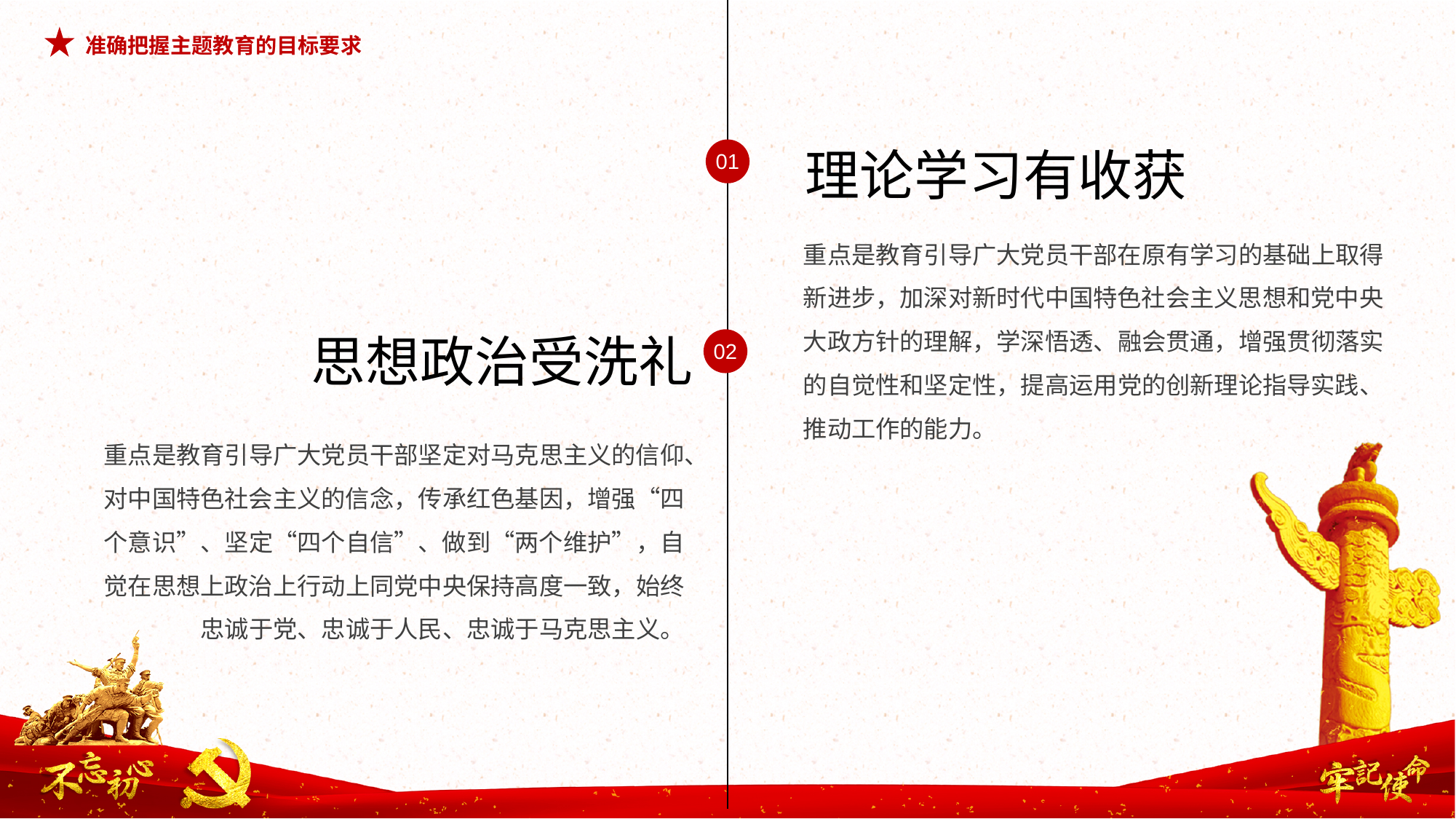

理论学习有收获

01
重点是教育引导广大党员干部在原有学习的基础上取得新进步，加深对新时代中国特色社会主义思想和党中央大政方针的理解，学深悟透、融会贯通，增强贯彻落实的自觉性和坚定性，提高运用党的创新理论指导实践、推动工作的能力。
思想政治受洗礼

02
重点是教育引导广大党员干部坚定对马克思主义的信仰、对中国特色社会主义的信念，传承红色基因，增强“四个意识”、坚定“四个自信”、做到“两个维护”，自觉在思想上政治上行动上同党中央保持高度一致，始终忠诚于党、忠诚于人民、忠诚于马克思主义。